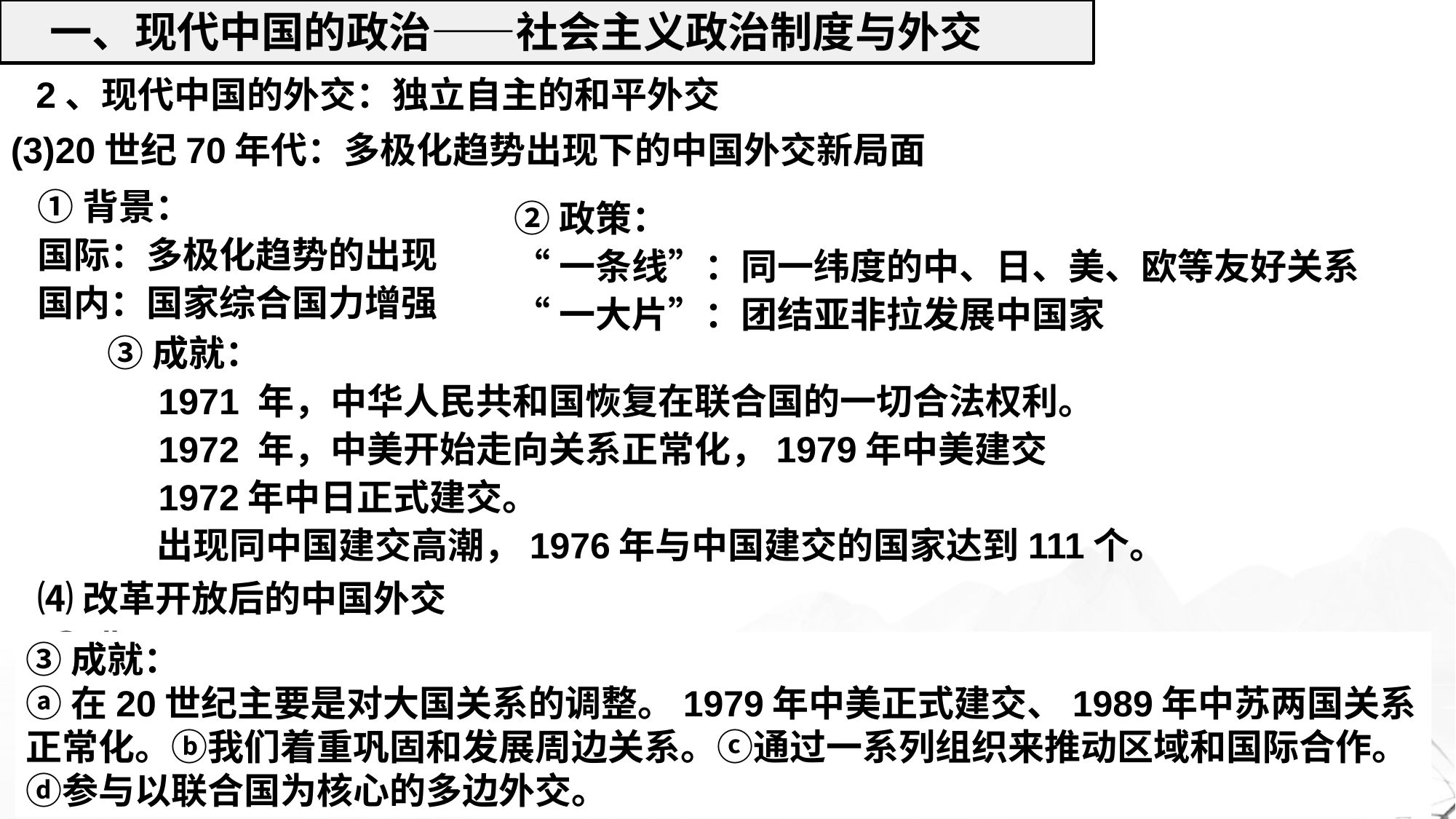

一、现代中国的政治——社会主义政治制度与外交
2、现代中国的外交：独立自主的和平外交
(3)20世纪70年代：多极化趋势出现下的中国外交新局面
①背景：
国际：多极化趋势的出现
国内：国家综合国力增强
②政策：
“一条线”：同一纬度的中、日、美、欧等友好关系
“一大片”：团结亚非拉发展中国家
③成就：
     1971 年，中华人民共和国恢复在联合国的一切合法权利。
     1972 年，中美开始走向关系正常化，1979年中美建交
     1972年中日正式建交。
     出现同中国建交高潮，1976年与中国建交的国家达到111个。
⑷改革开放后的中国外交
①背景：
国际：和平与发展
国内：为改革开放和现代化建设服务
③成就：
ⓐ在20世纪主要是对大国关系的调整。1979年中美正式建交、1989年中苏两国关系正常化。ⓑ我们着重巩固和发展周边关系。ⓒ通过一系列组织来推动区域和国际合作。ⓓ参与以联合国为核心的多边外交。
②政策：
遵循和平发展理念，开展全方位外交